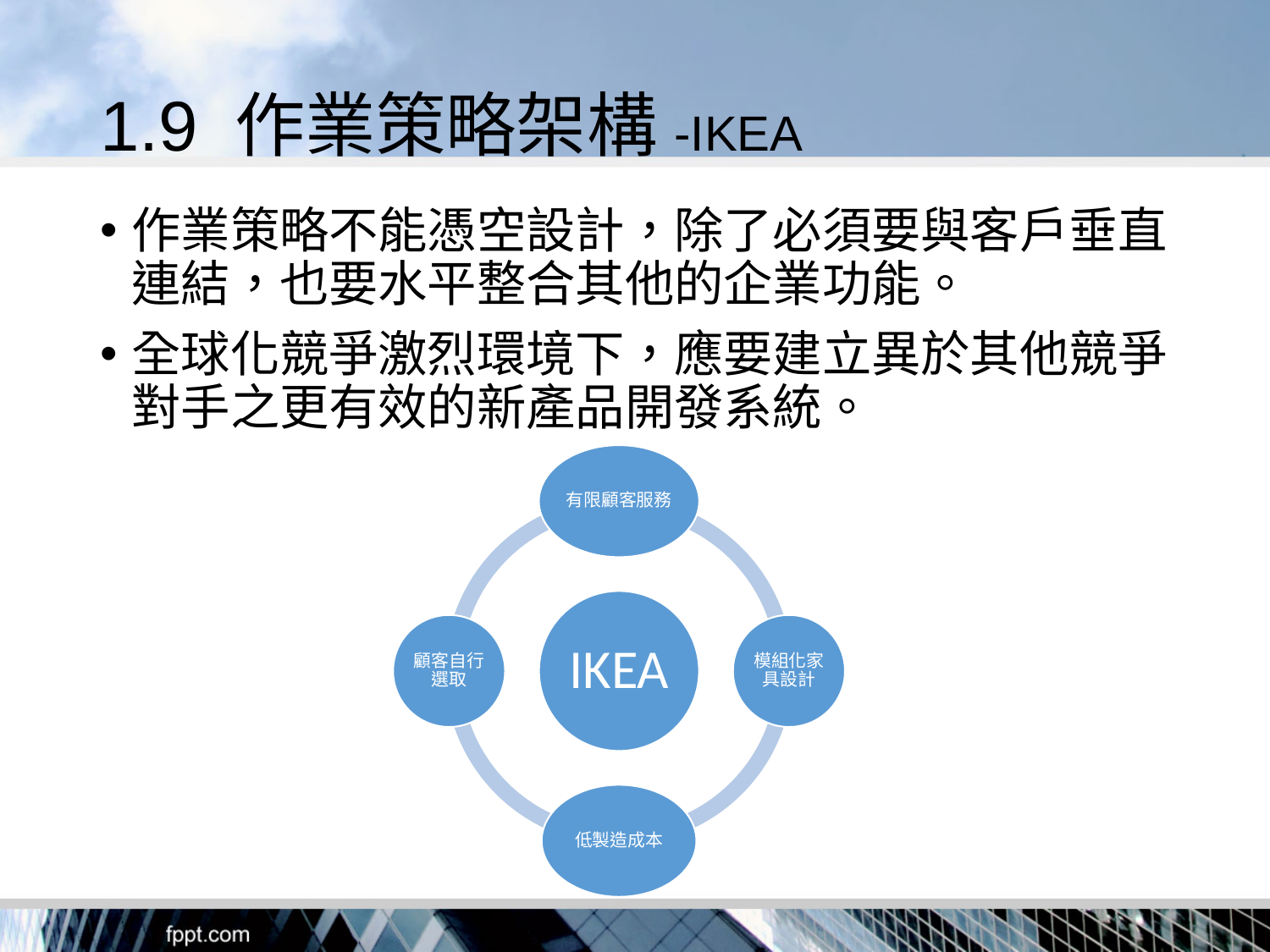

# 1.9 作業策略架構-IKEA
作業策略不能憑空設計，除了必須要與客戶垂直連結，也要水平整合其他的企業功能。
全球化競爭激烈環境下，應要建立異於其他競爭對手之更有效的新產品開發系統。
IKEA
有限顧客服務
模組化家具設計
低製造成本
顧客自行選取